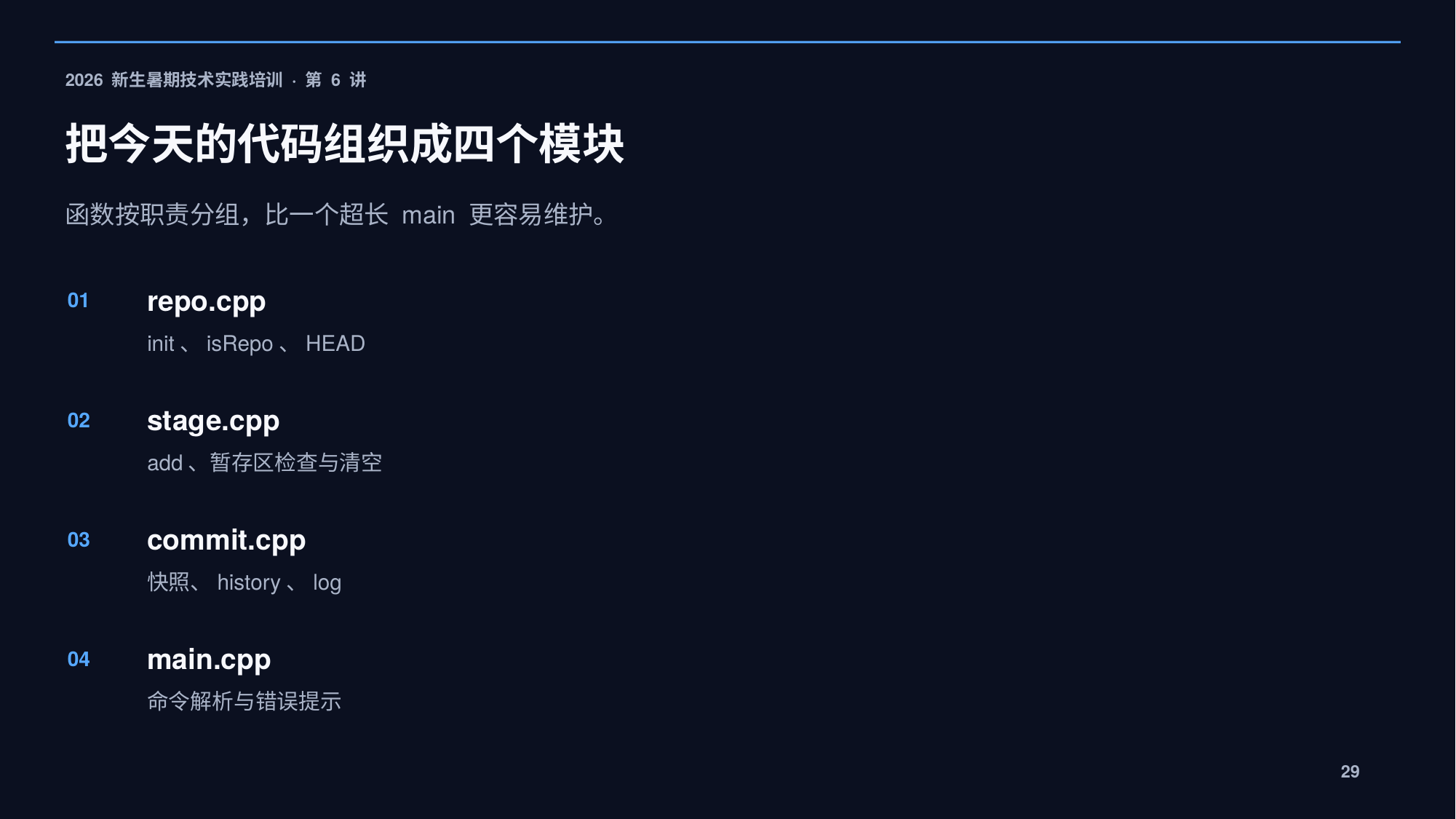

2026 新生暑期技术实践培训 · 第 6 讲
把今天的代码组织成四个模块
函数按职责分组，比一个超长 main 更容易维护。
repo.cpp
01
init、isRepo、HEAD
stage.cpp
02
add、暂存区检查与清空
commit.cpp
03
快照、history、log
main.cpp
04
命令解析与错误提示
29